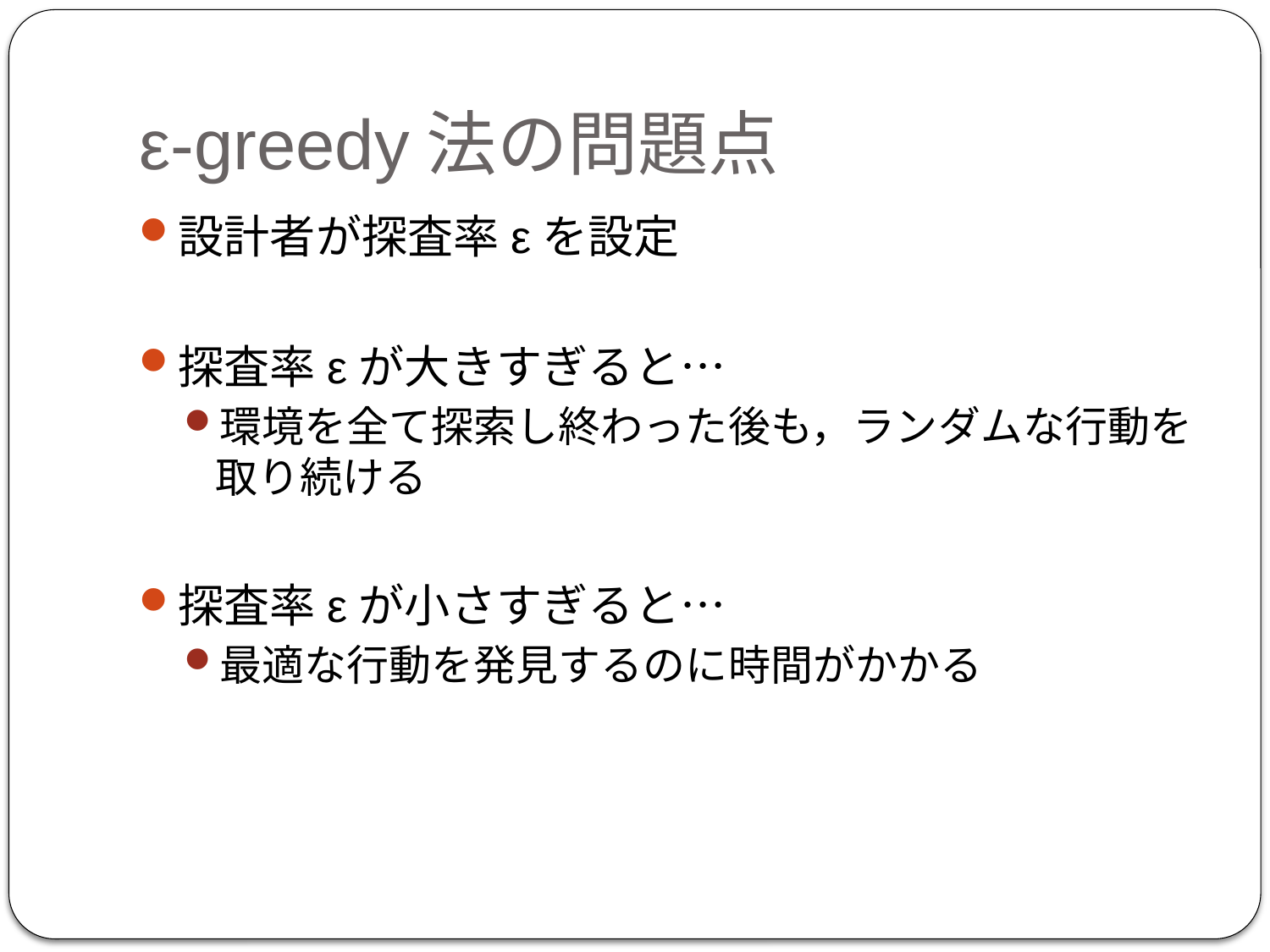

# ε-greedy法の問題点
設計者が探査率εを設定

探査率εが大きすぎると…
環境を全て探索し終わった後も，ランダムな行動を取り続ける

探査率εが小さすぎると…
最適な行動を発見するのに時間がかかる